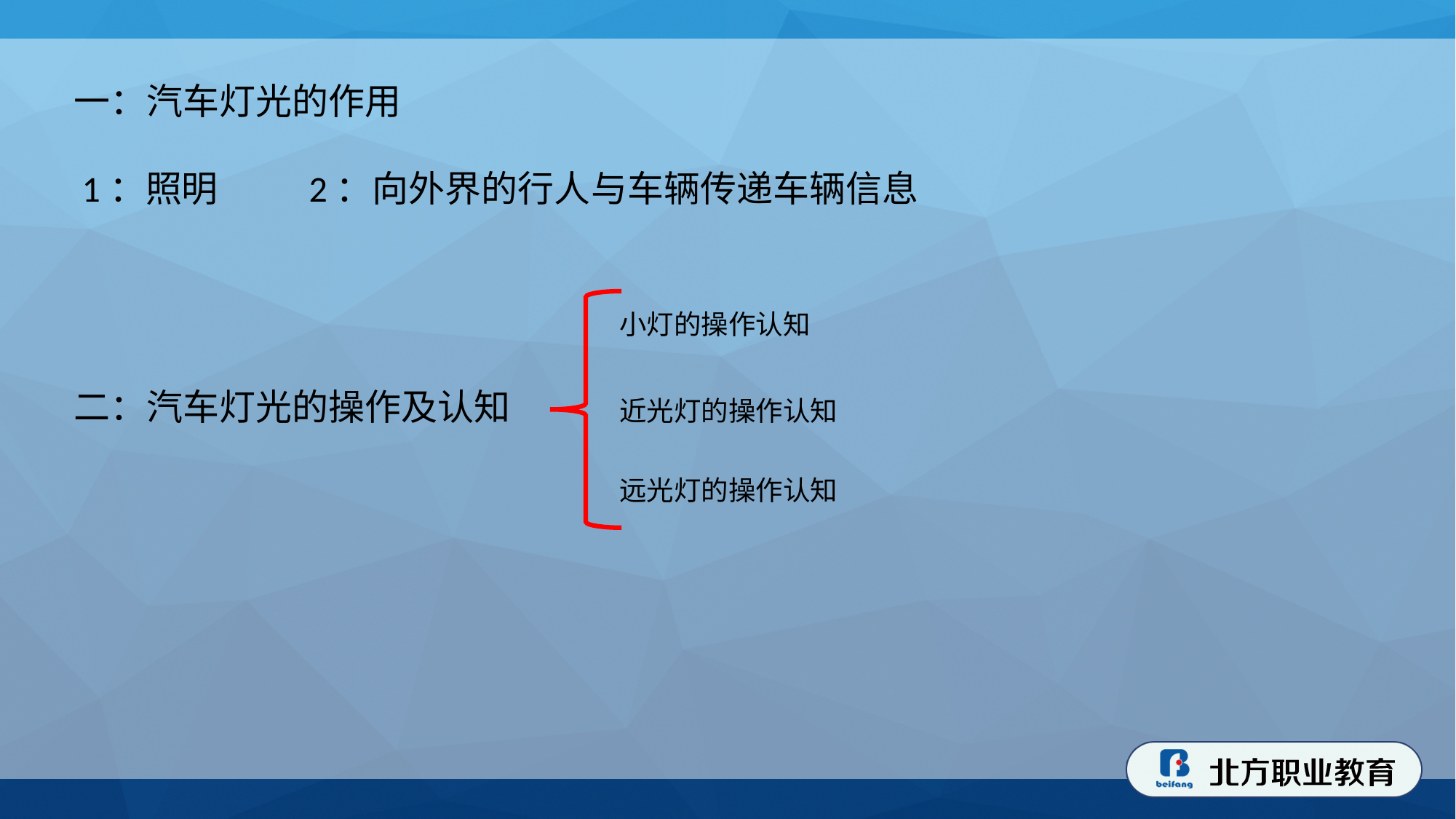

一：汽车灯光的作用

 1：照明          2：向外界的行人与车辆传递车辆信息

二：汽车灯光的操作及认知

小灯的操作认知
近光灯的操作认知
远光灯的操作认知